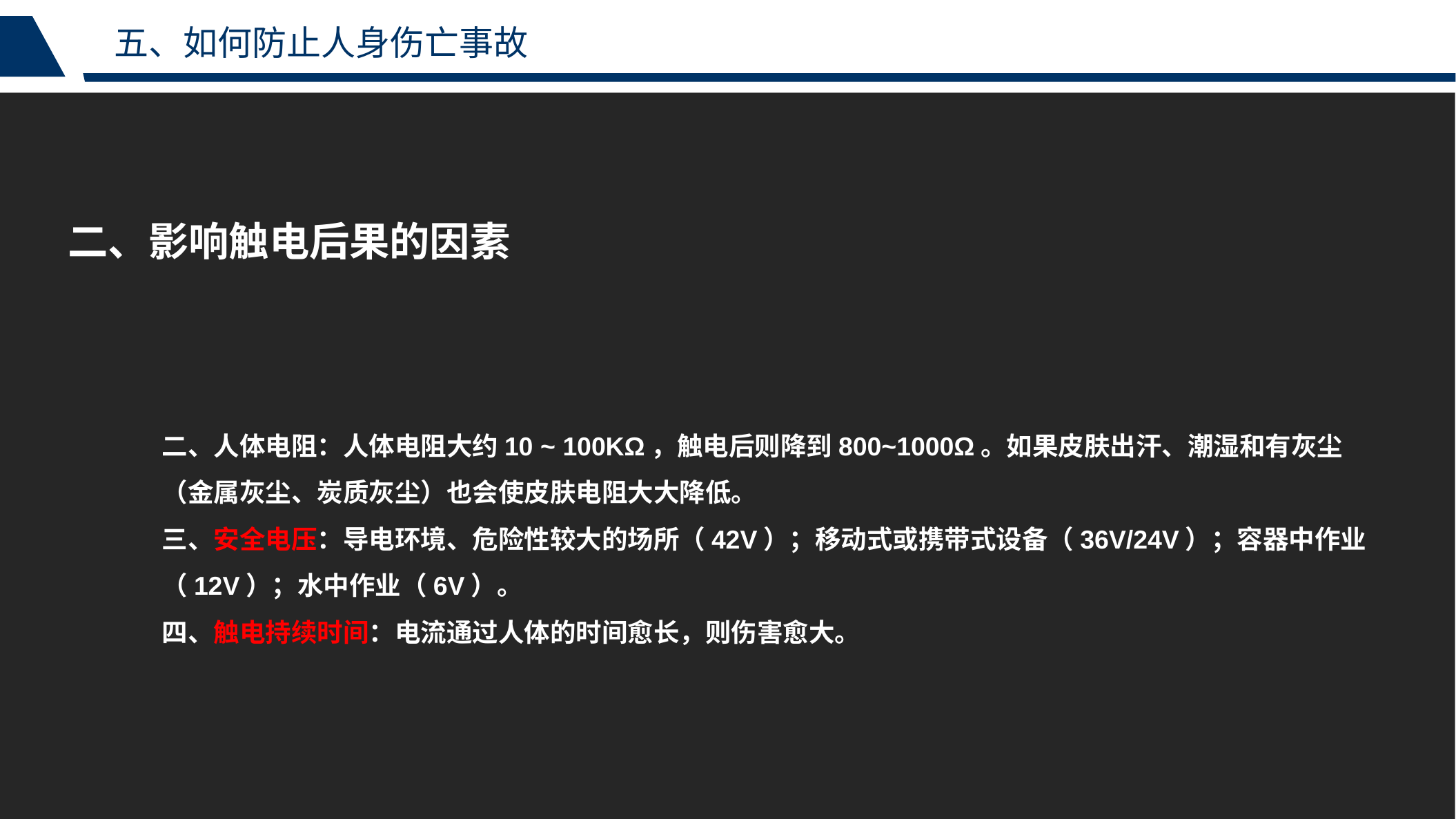

五、如何防止人身伤亡事故

二、影响触电后果的因素
二、人体电阻：人体电阻大约10 ~ 100KΩ，触电后则降到800~1000Ω。如果皮肤出汗、潮湿和有灰尘（金属灰尘、炭质灰尘）也会使皮肤电阻大大降低。
三、安全电压：导电环境、危险性较大的场所（42V）；移动式或携带式设备（36V/24V）；容器中作业（12V）；水中作业（6V）。
四、触电持续时间：电流通过人体的时间愈长，则伤害愈大。